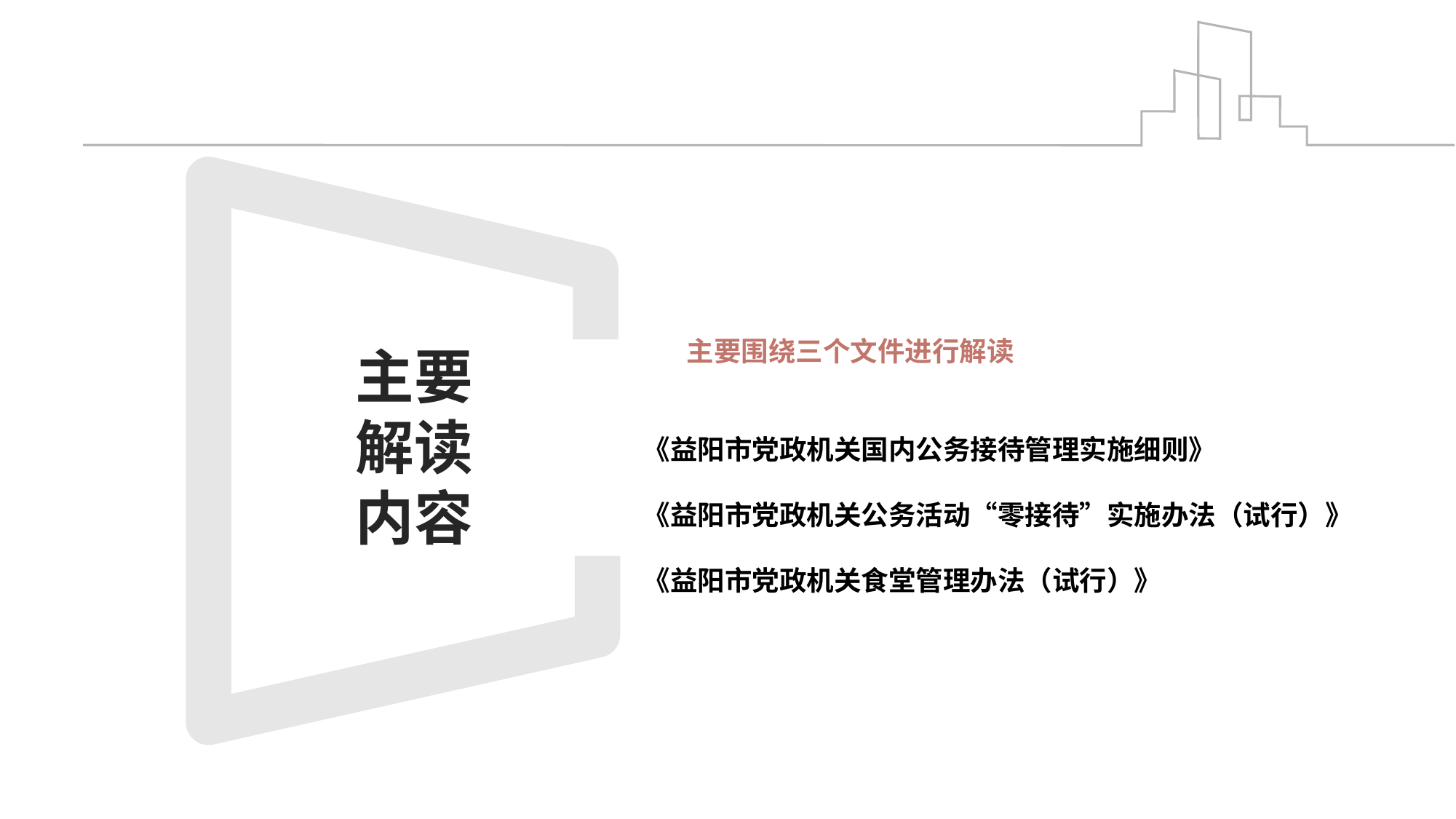

主要围绕三个文件进行解读

《益阳市党政机关国内公务接待管理实施细则》

《益阳市党政机关公务活动“零接待”实施办法（试行）》

《益阳市党政机关食堂管理办法（试行）》
# 主要 解读 内容